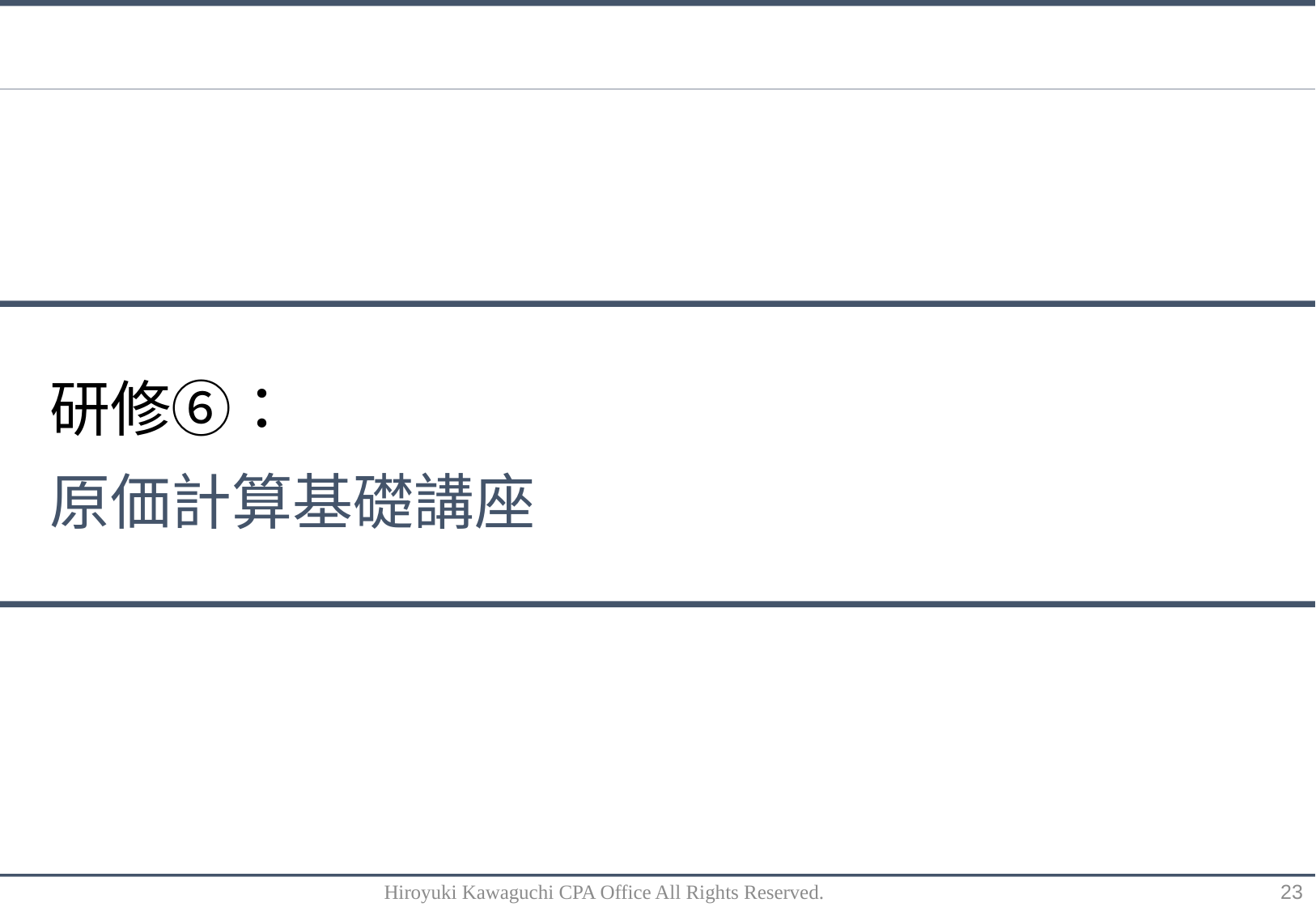

研修⑥：
原価計算基礎講座
Hiroyuki Kawaguchi CPA Office All Rights Reserved.
23